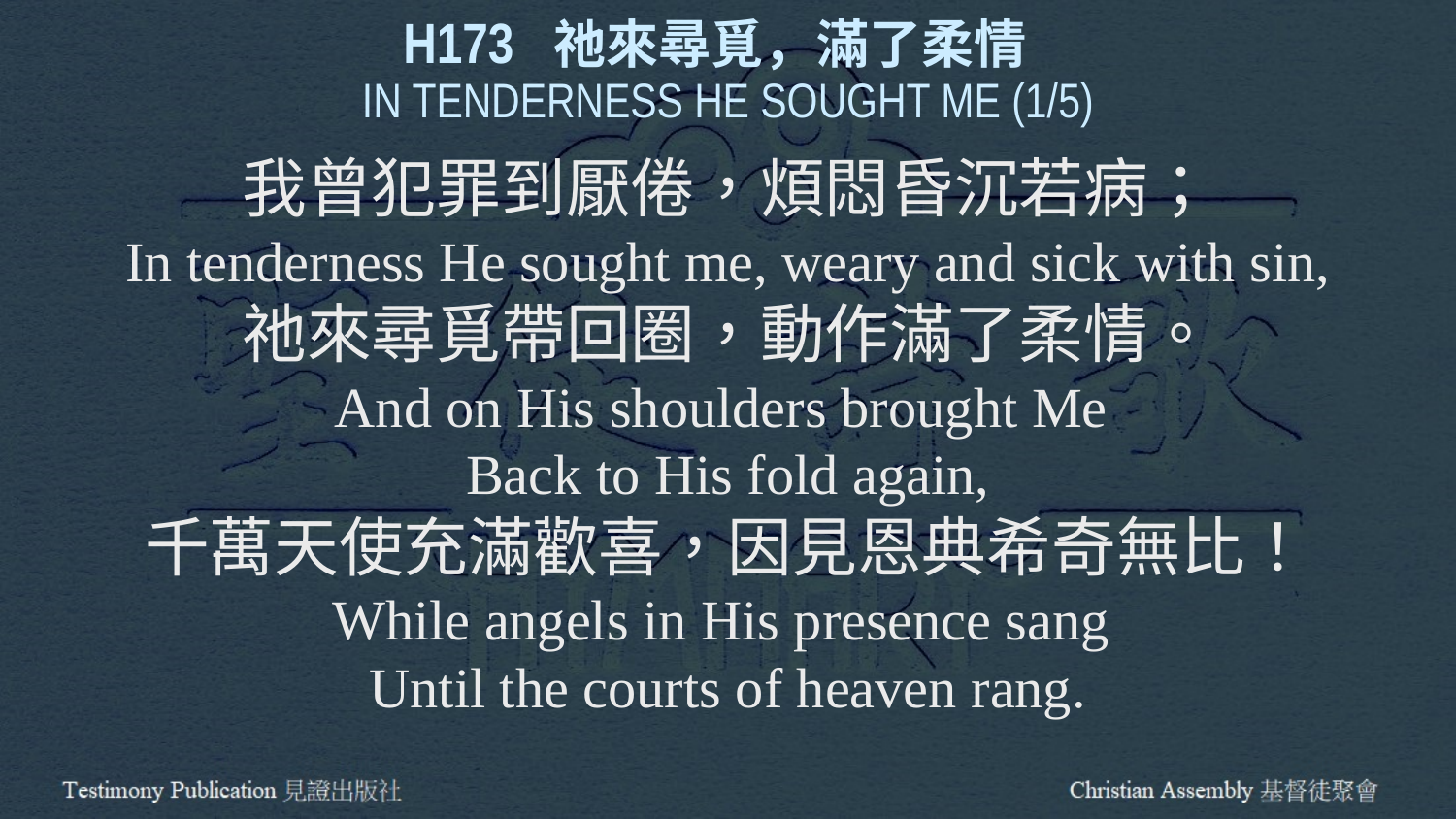

H173  祂來尋覓，滿了柔情
IN TENDERNESS HE SOUGHT ME (1/5)
我曾犯罪到厭倦，煩悶昏沉若病；
In tenderness He sought me, weary and sick with sin,
祂來尋覓帶回圈，動作滿了柔情。
And on His shoulders brought Me
Back to His fold again,
千萬天使充滿歡喜，因見恩典希奇無比！
While angels in His presence sang
Until the courts of heaven rang.